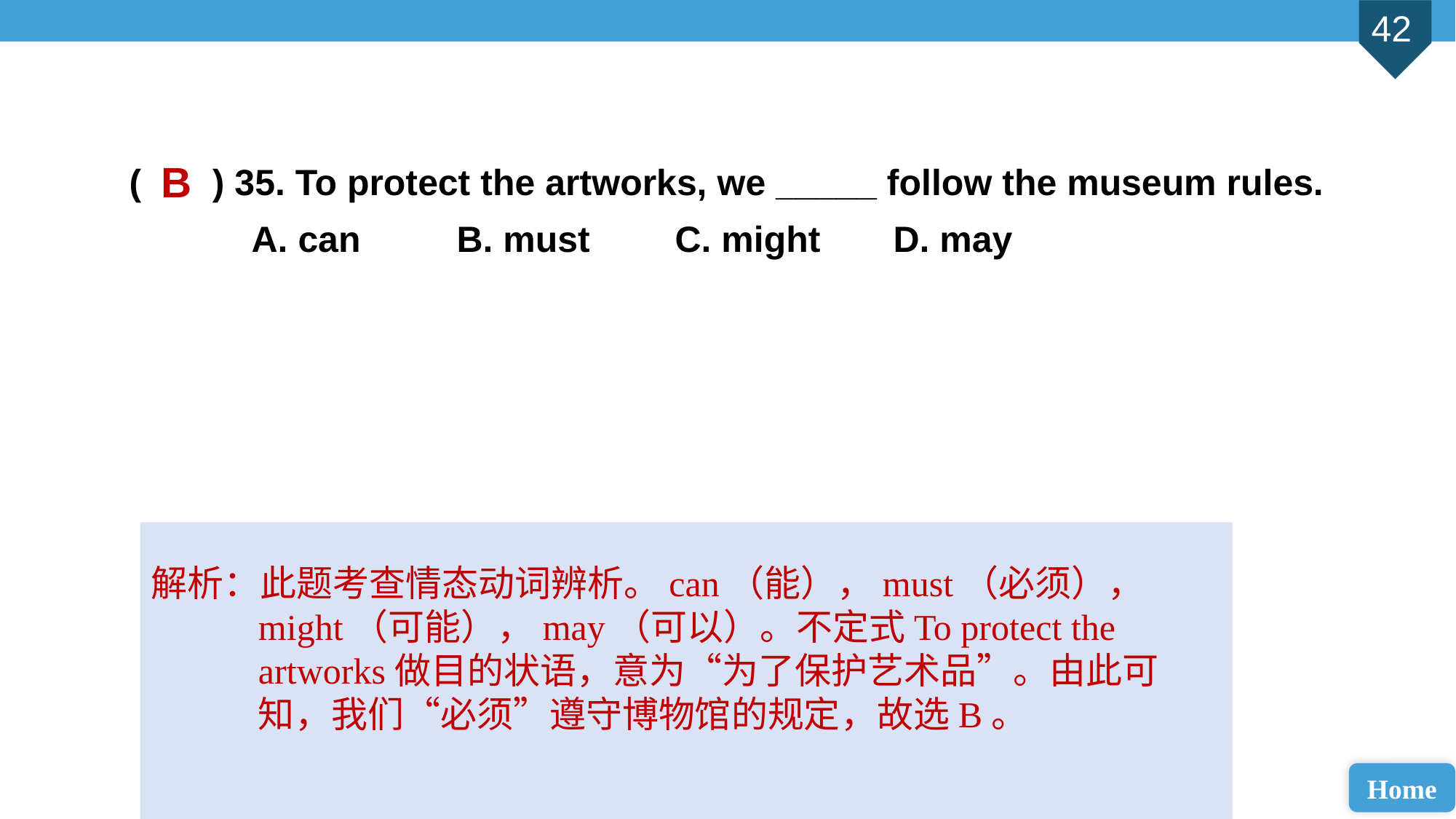

(       ) 35. To protect the artworks, we _____ follow the museum rules.
            A. can 	B. must 	C. might 	D. may
B

解析：此题考查情态动词辨析。can（能），must（必须），might（可能），may（可以）。不定式To protect the artworks做目的状语，意为“为了保护艺术品”。由此可知，我们“必须”遵守博物馆的规定，故选B。